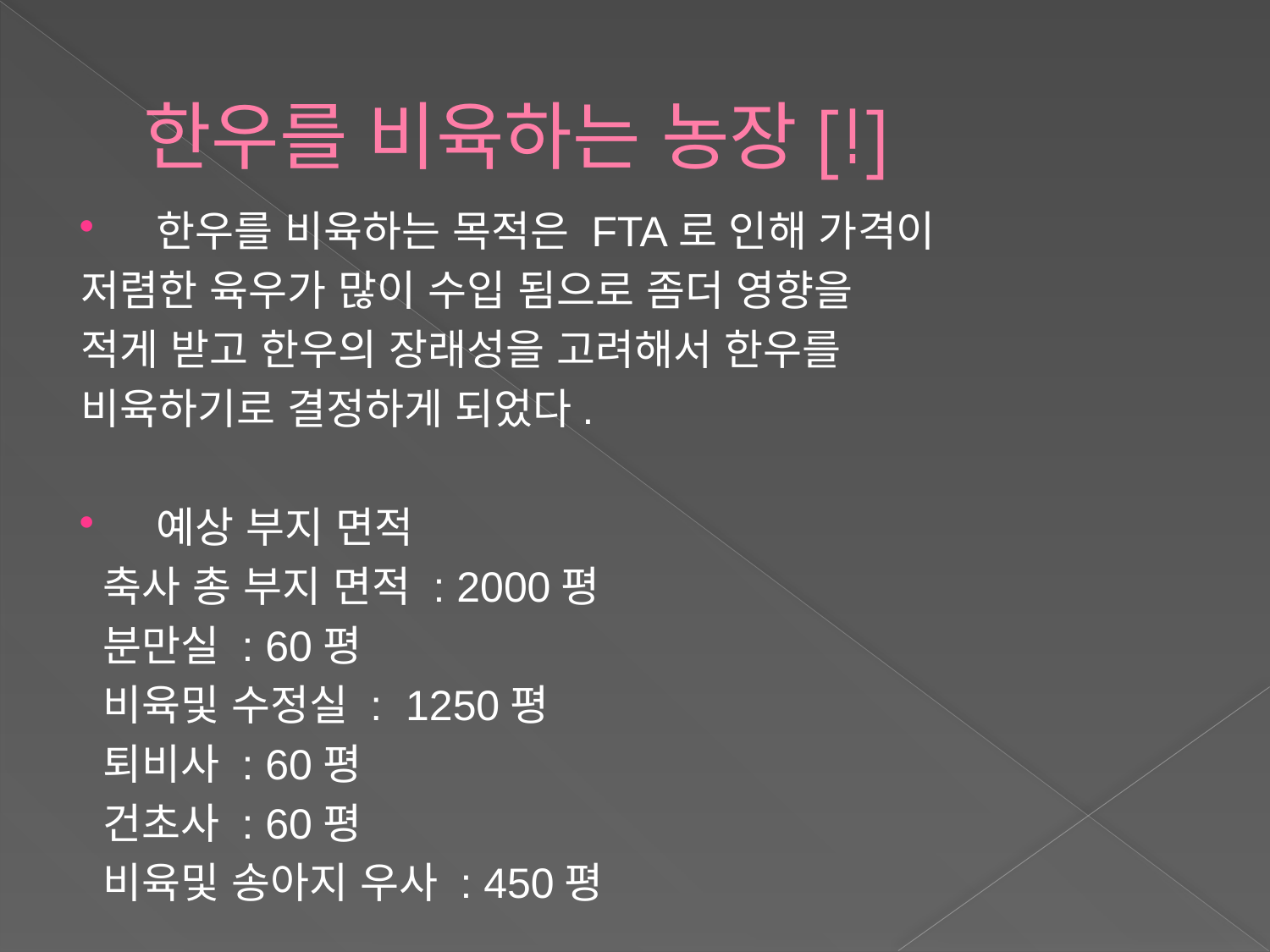

# 한우를 비육하는 농장[!]
 한우를 비육하는 목적은 FTA로 인해 가격이
저렴한 육우가 많이 수입 됨으로 좀더 영향을
적게 받고 한우의 장래성을 고려해서 한우를
비육하기로 결정하게 되었다.

 예상 부지 면적
 축사 총 부지 면적 : 2000평
 분만실 : 60평
 비육및 수정실 :  1250평
 퇴비사 : 60평
 건초사 : 60평
 비육및 송아지 우사 : 450평